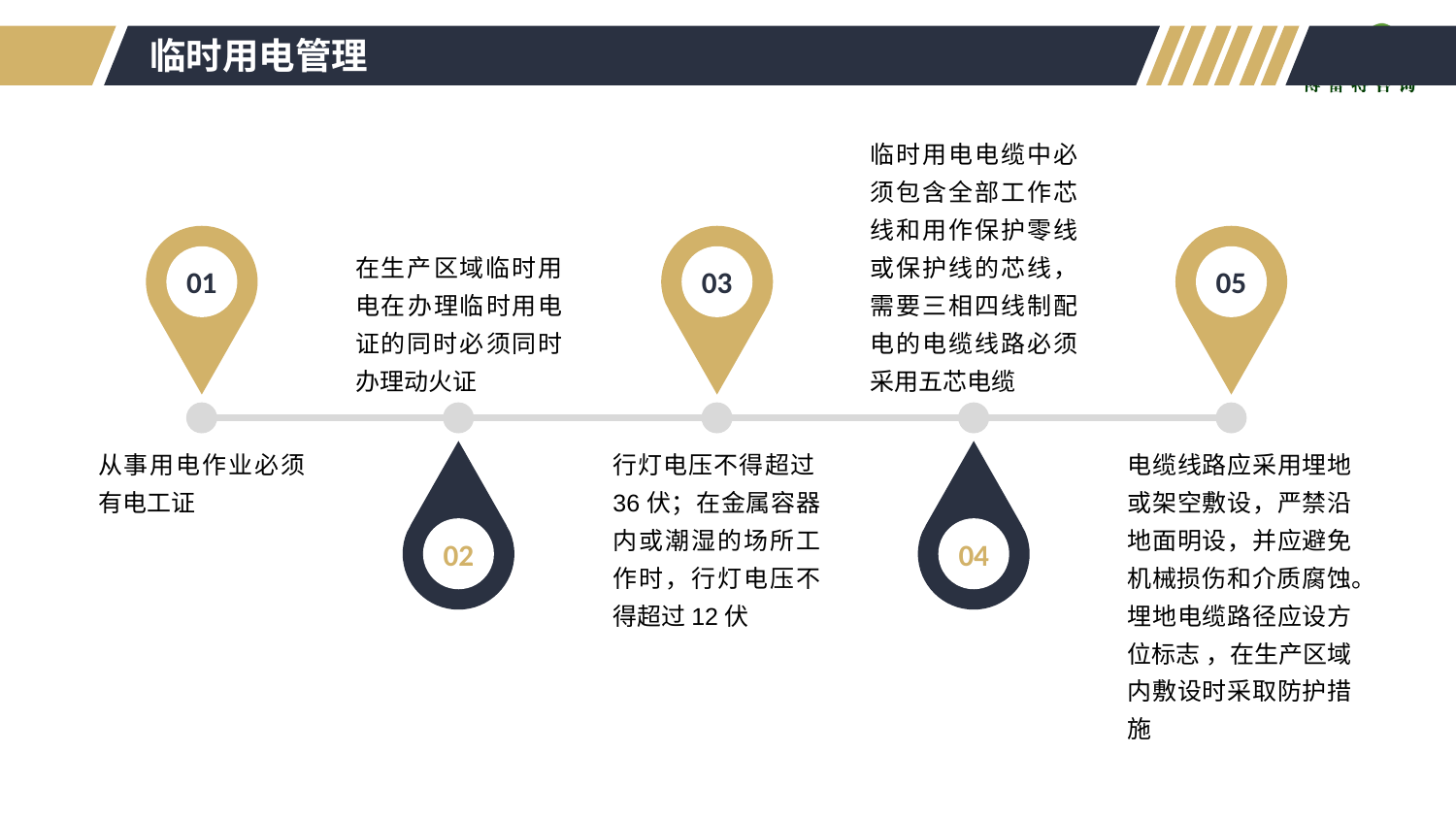

临时用电管理

临时用电电缆中必须包含全部工作芯线和用作保护零线或保护线的芯线，需要三相四线制配电的电缆线路必须采用五芯电缆

01

03

05
在生产区域临时用电在办理临时用电证的同时必须同时办理动火证

从事用电作业必须有电工证
行灯电压不得超过36伏；在金属容器内或潮湿的场所工作时，行灯电压不得超过12伏
电缆线路应采用埋地或架空敷设，严禁沿地面明设，并应避免机械损伤和介质腐蚀。埋地电缆路径应设方位标志 ，在生产区域内敷设时采取防护措施

02

04